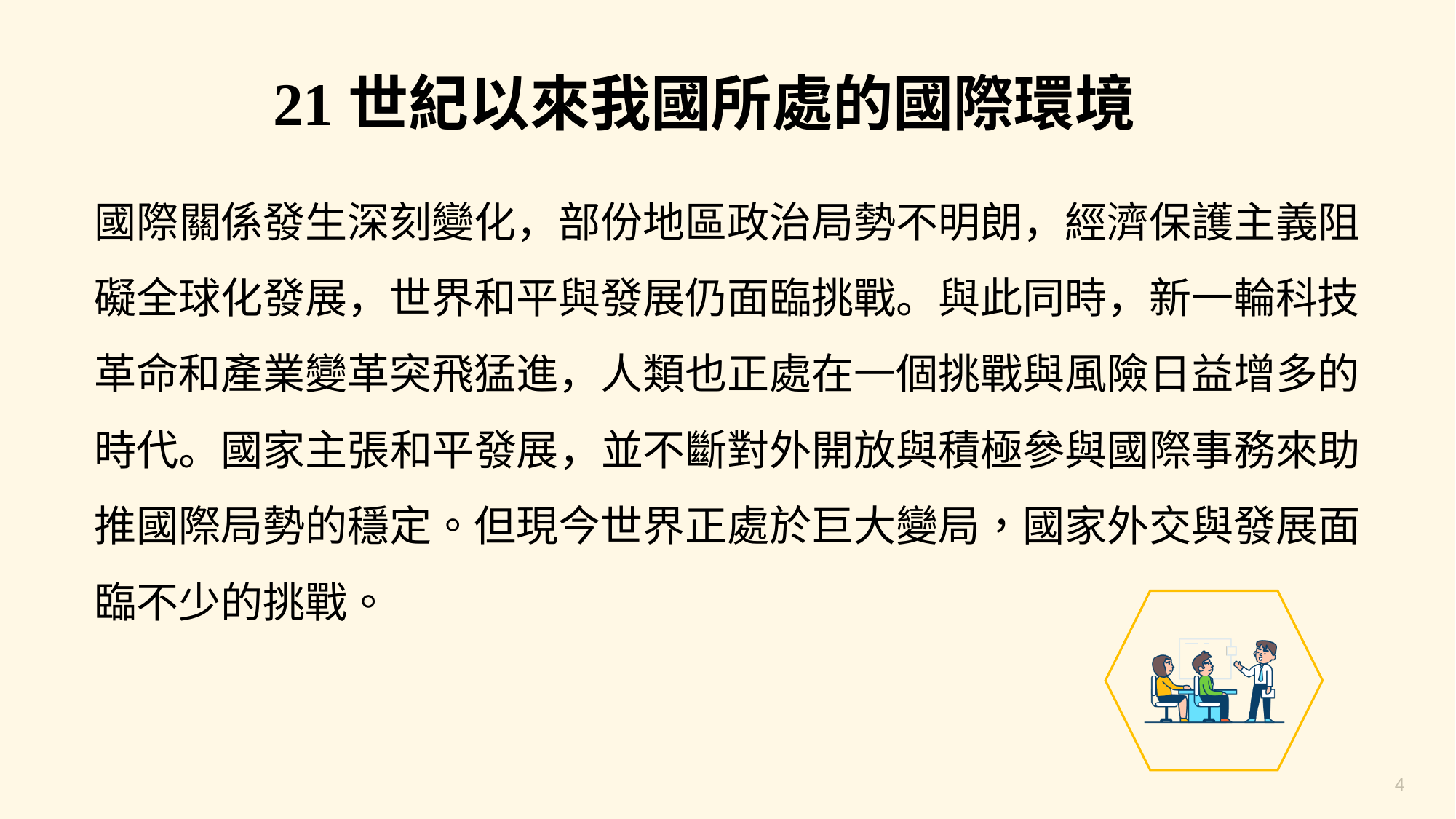

21世紀以來我國所處的國際環境
國際關係發生深刻變化，部份地區政治局勢不明朗，經濟保護主義阻礙全球化發展，世界和平與發展仍面臨挑戰。與此同時，新一輪科技革命和產業變革突飛猛進，人類也正處在一個挑戰與風險日益增多的時代。國家主張和平發展，並不斷對外開放與積極參與國際事務來助推國際局勢的穩定。但現今世界正處於巨大變局，國家外交與發展面臨不少的挑戰。